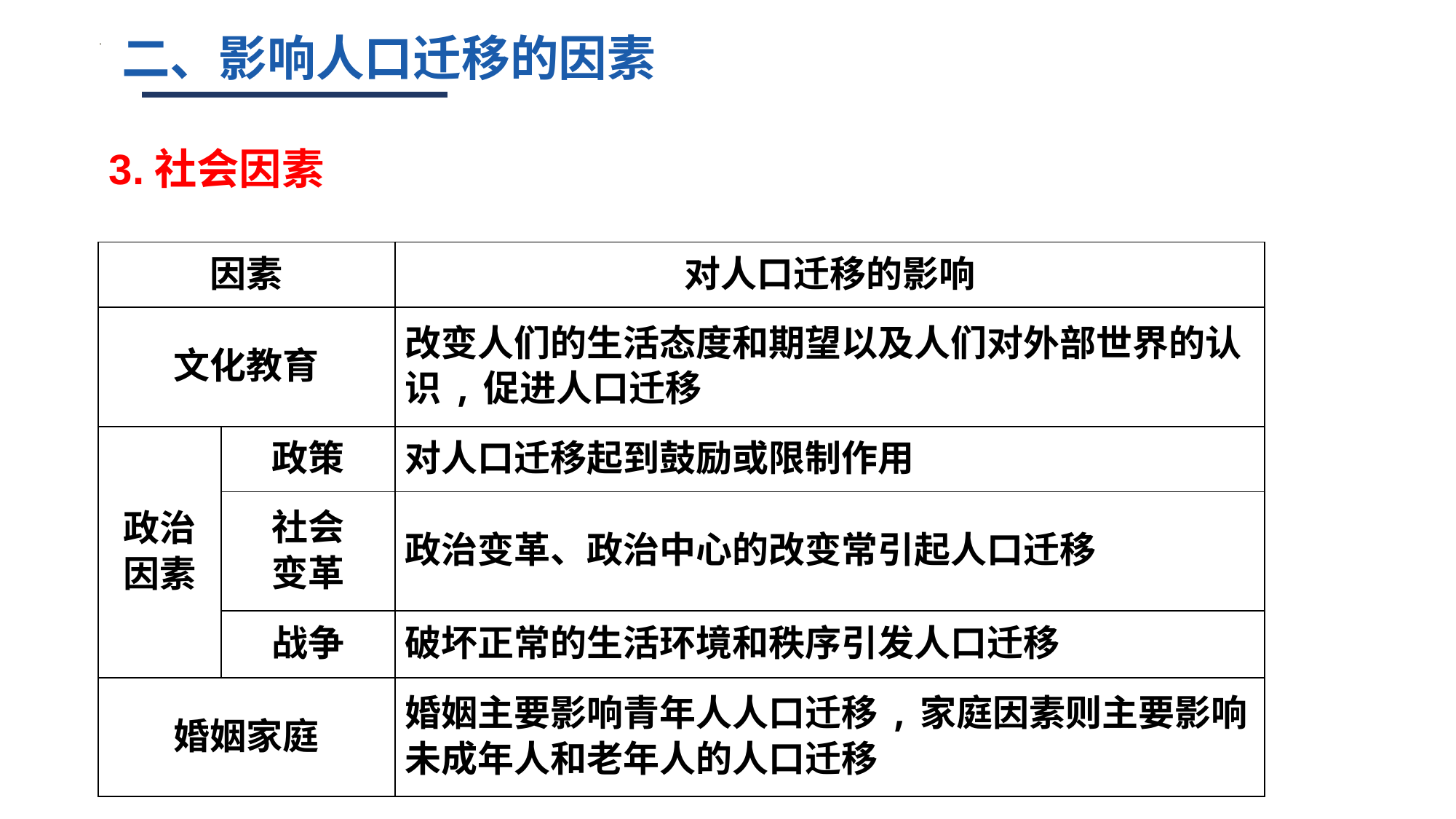

二、影响人口迁移的因素
3.社会因素
| 因素 |  | 对人口迁移的影响 |
| --- | --- | --- |
| 文化教育 |  | 改变人们的生活态度和期望以及人们对外部世界的认识,促进人口迁移 |
| 政治 因素 | 政策 | 对人口迁移起到鼓励或限制作用 |
|  | 社会 变革 | 政治变革、政治中心的改变常引起人口迁移 |
|  | 战争 | 破坏正常的生活环境和秩序引发人口迁移 |
| 婚姻家庭 |  | 婚姻主要影响青年人人口迁移,家庭因素则主要影响未成年人和老年人的人口迁移 |